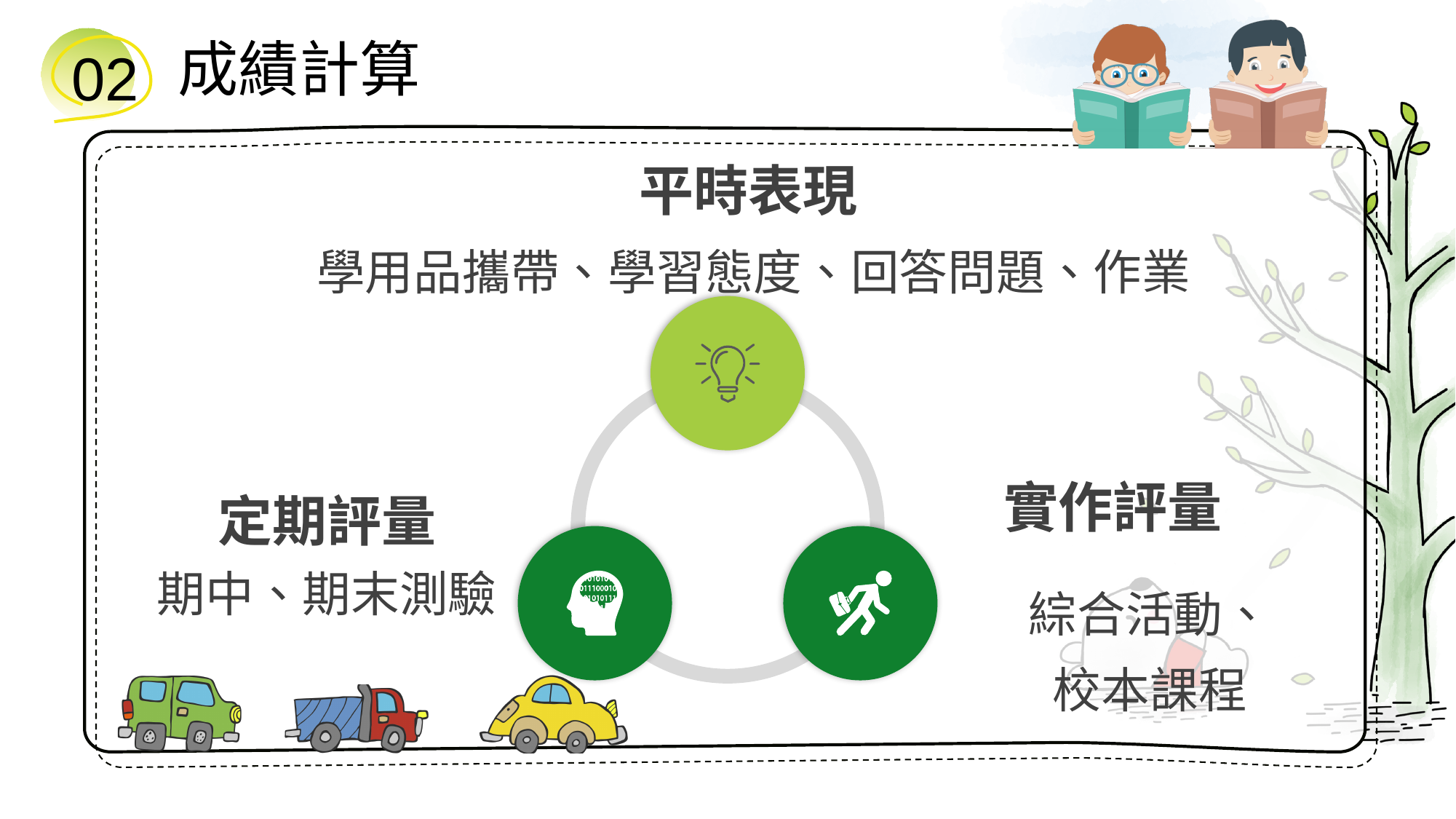

成績計算
02
平時表現
學用品攜帶、學習態度、回答問題、作業

實作評量
定期評量
期中、期末測驗

綜合活動、
校本課程